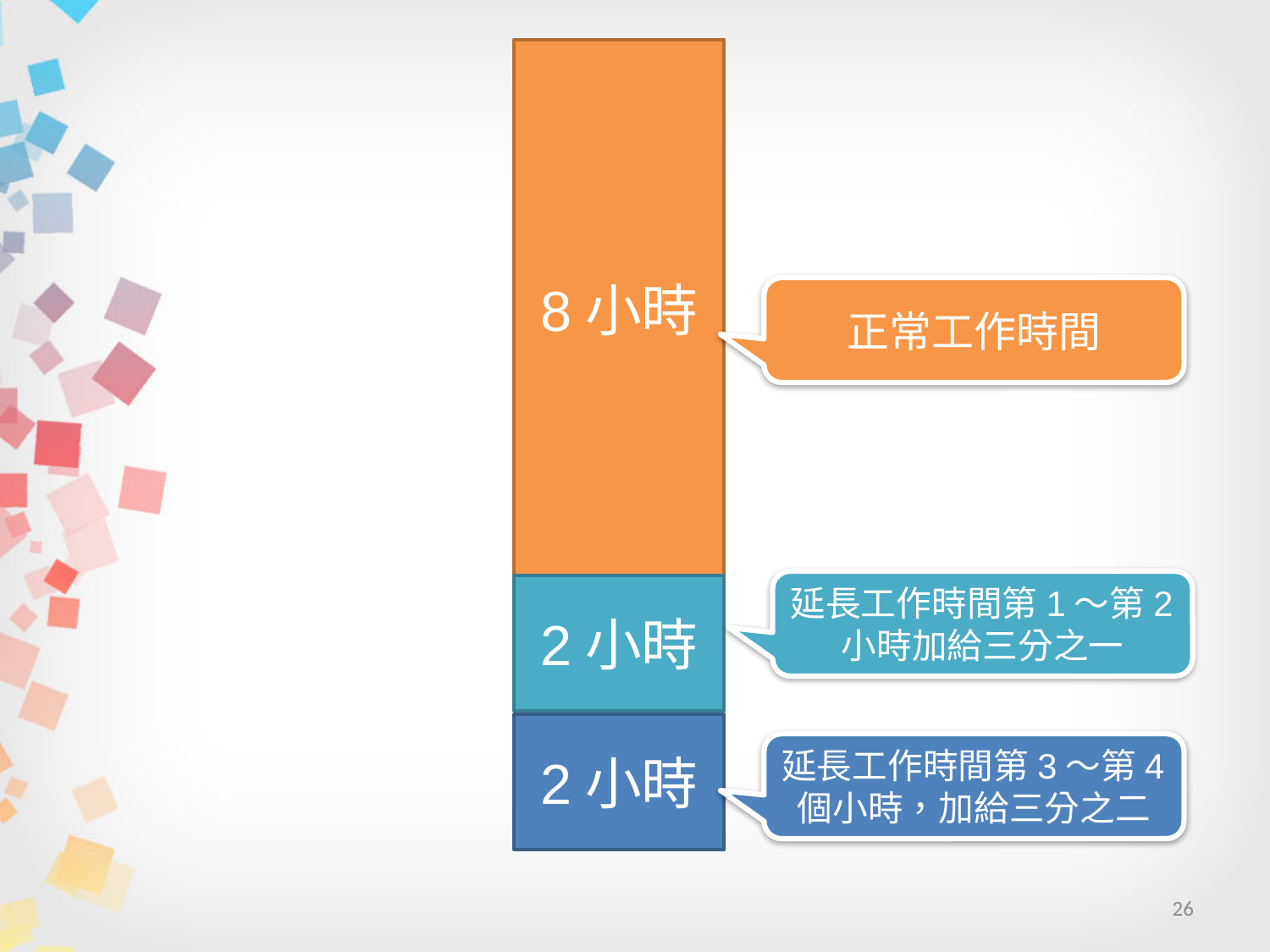

8小時
正常工作時間
延長工作時間第1～第2小時加給三分之一
2小時
2小時
延長工作時間第3～第4個小時，加給三分之二

26